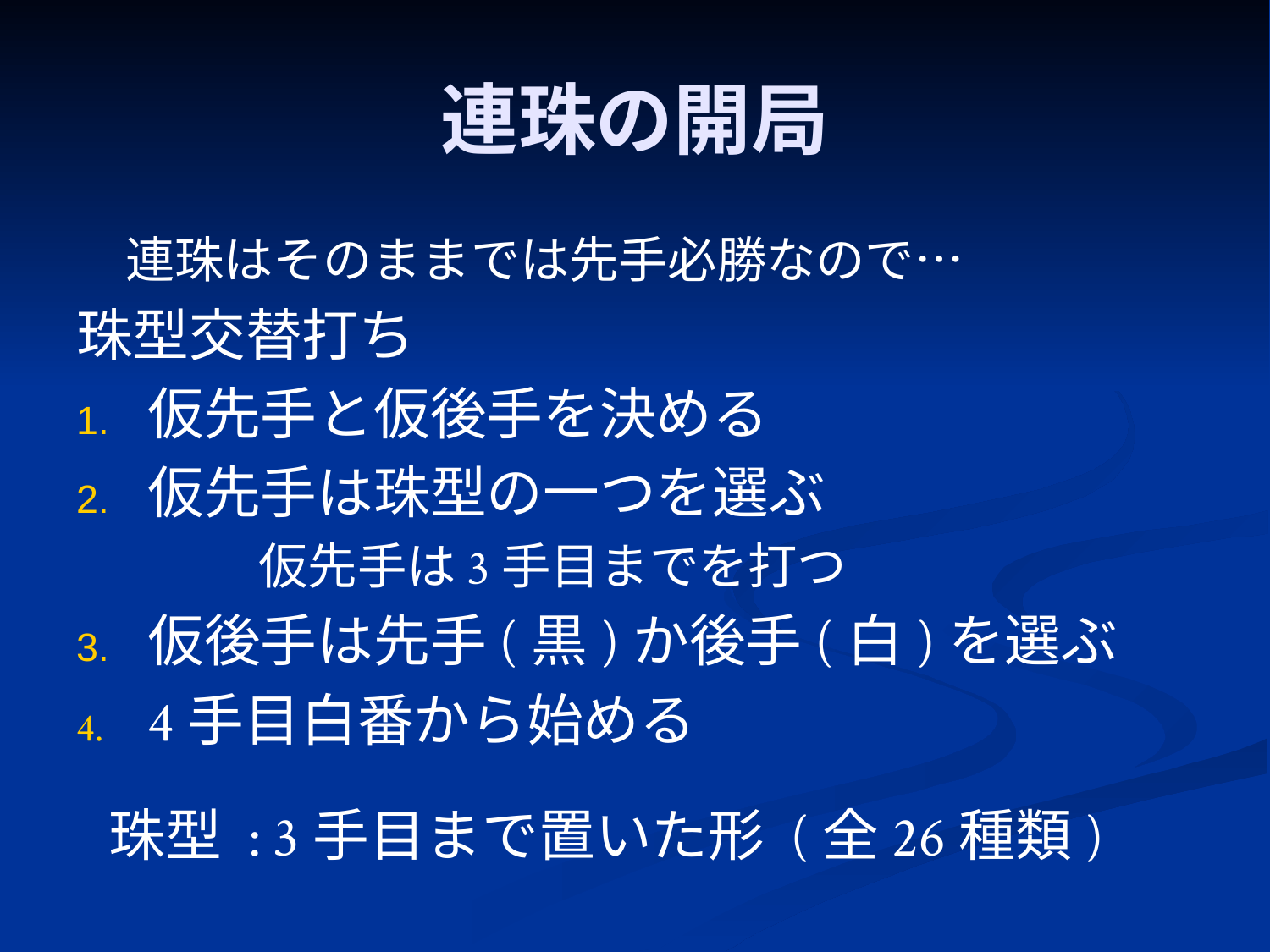

# 連珠の開局
　連珠はそのままでは先手必勝なので…
珠型交替打ち
仮先手と仮後手を決める
仮先手は珠型の一つを選ぶ
	仮先手は3手目までを打つ
仮後手は先手(黒)か後手(白)を選ぶ
4手目白番から始める
珠型 : 3手目まで置いた形 (全26種類)